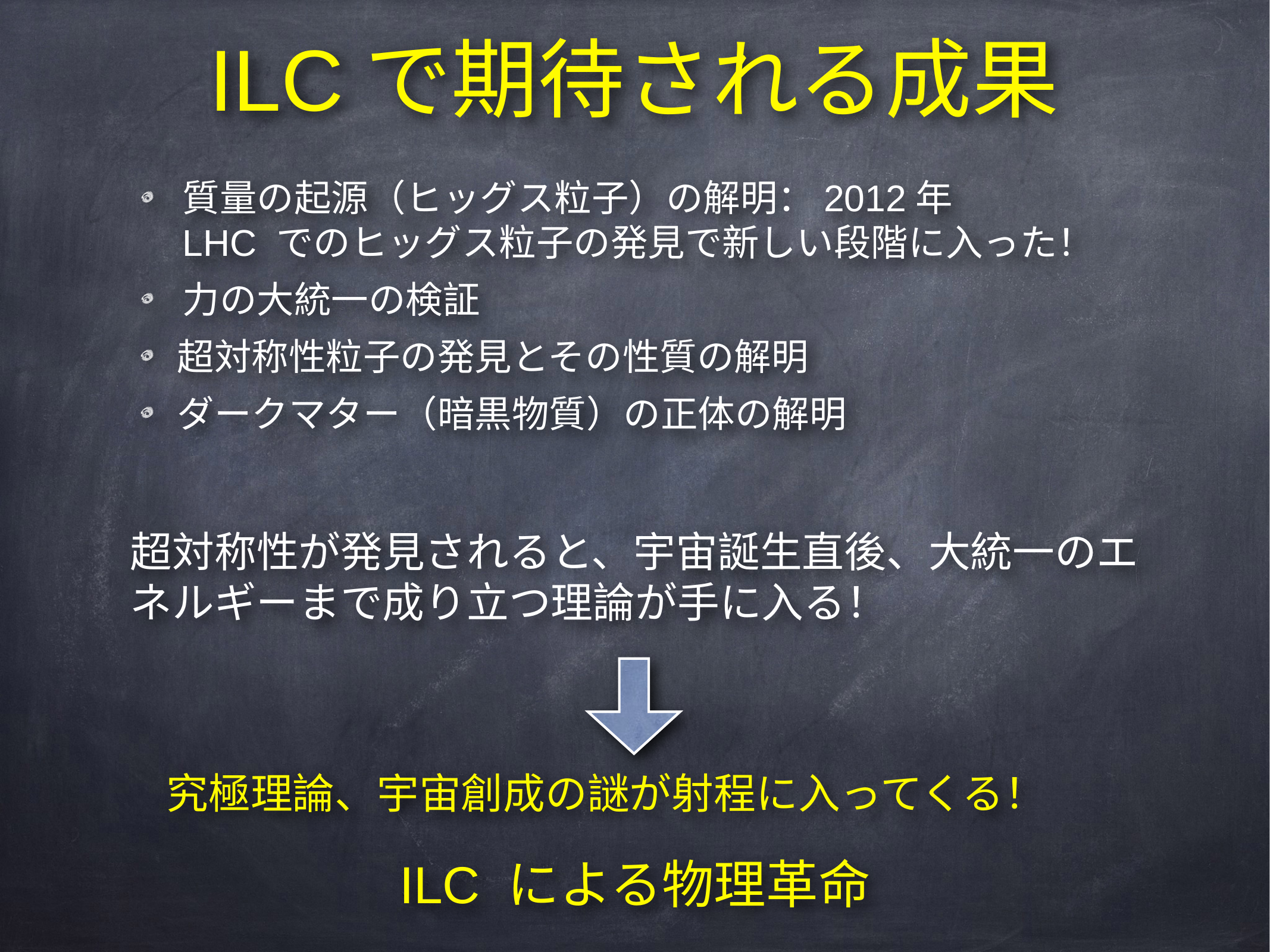

# ILCで期待される成果
質量の起源（ヒッグス粒子）の解明：2012年
LHC でのヒッグス粒子の発見で新しい段階に入った！
力の大統一の検証
超対称性粒子の発見とその性質の解明
ダークマター（暗黒物質）の正体の解明
超対称性が発見されると、宇宙誕生直後、大統一のエネルギーまで成り立つ理論が手に入る！

究極理論、宇宙創成の謎が射程に入ってくる！
ILC による物理革命